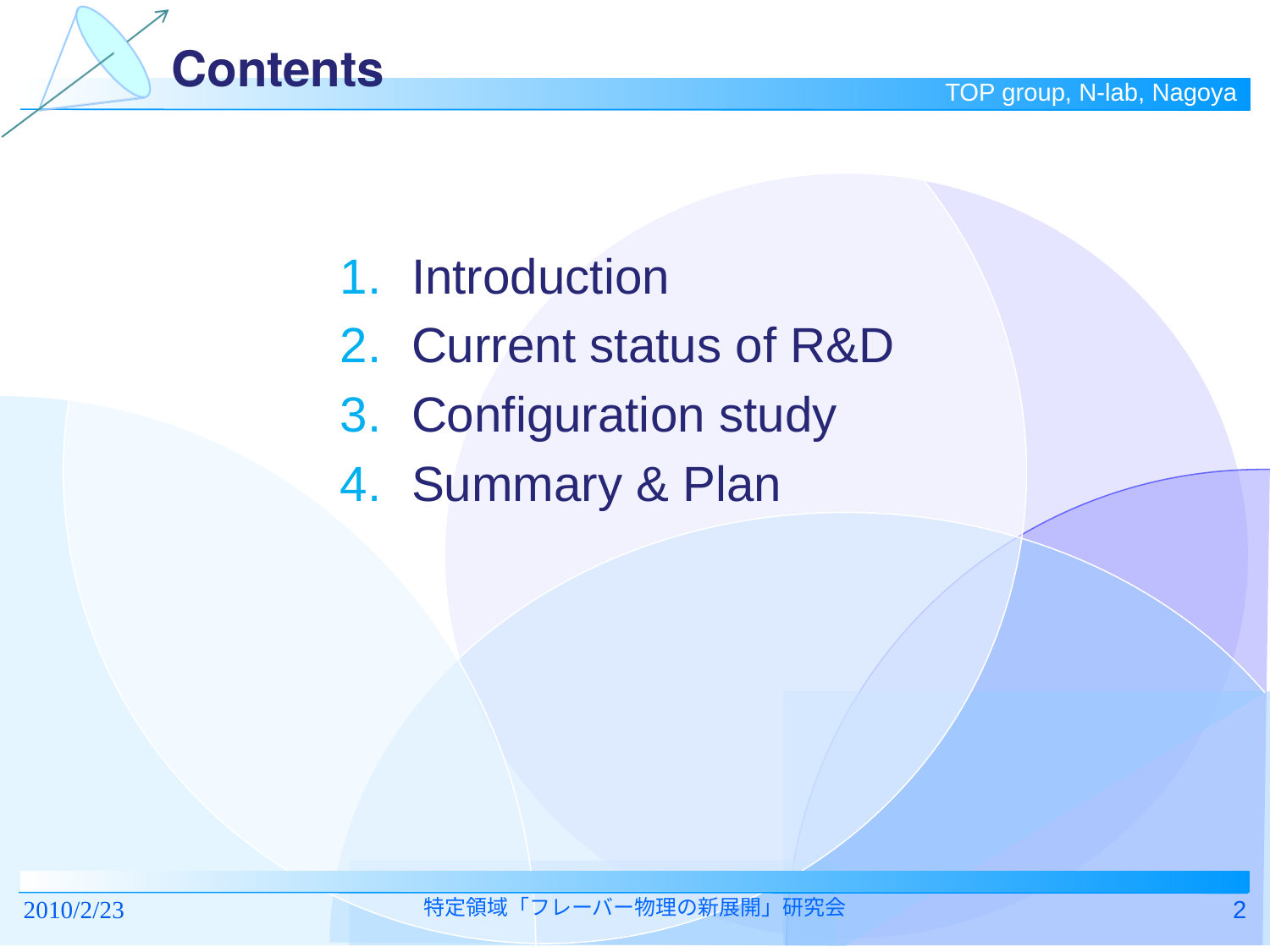

# Contents
Introduction
Current status of R&D
Configuration study
Summary & Plan
2010/2/23
特定領域「フレーバー物理の新展開」研究会
2